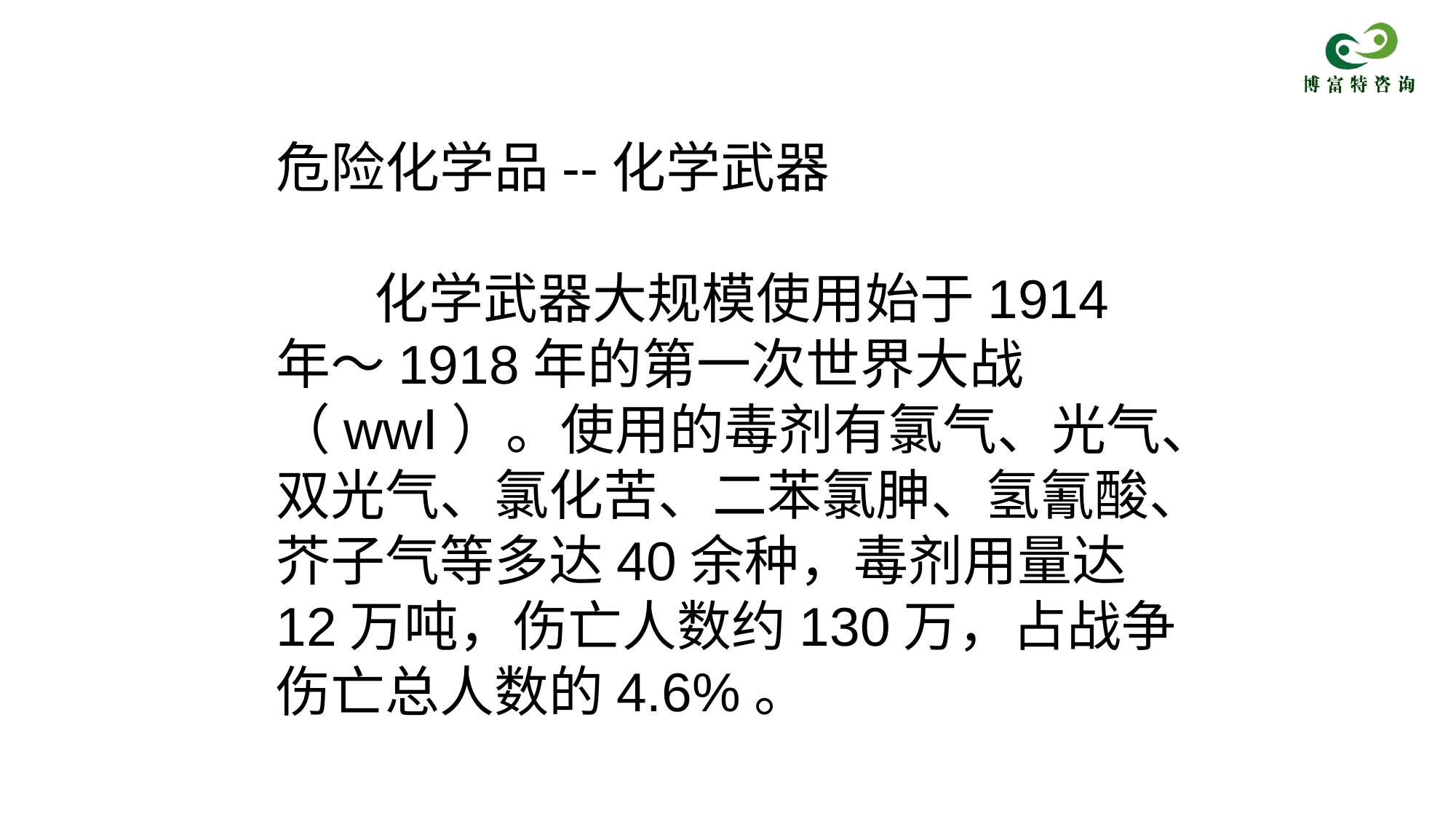

危险化学品--化学武器

       化学武器大规模使用始于1914年～1918年的第一次世界大战（wwⅠ）。使用的毒剂有氯气、光气、双光气、氯化苦、二苯氯胂、氢氰酸、芥子气等多达40余种，毒剂用量达12万吨，伤亡人数约130万，占战争伤亡总人数的4.6%。